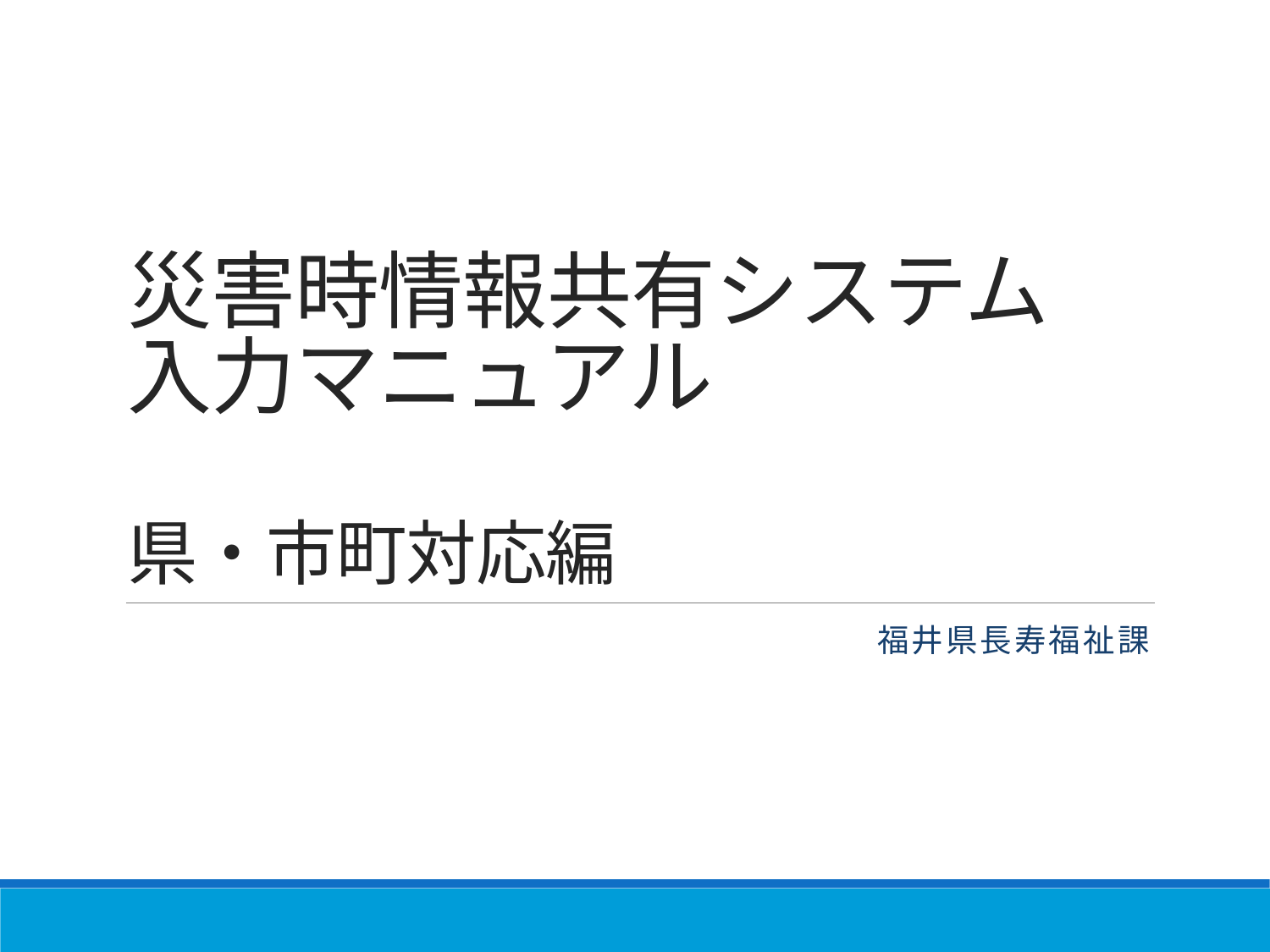

# 災害時情報共有システム 入力マニュアル 県・市町対応編
福井県長寿福祉課